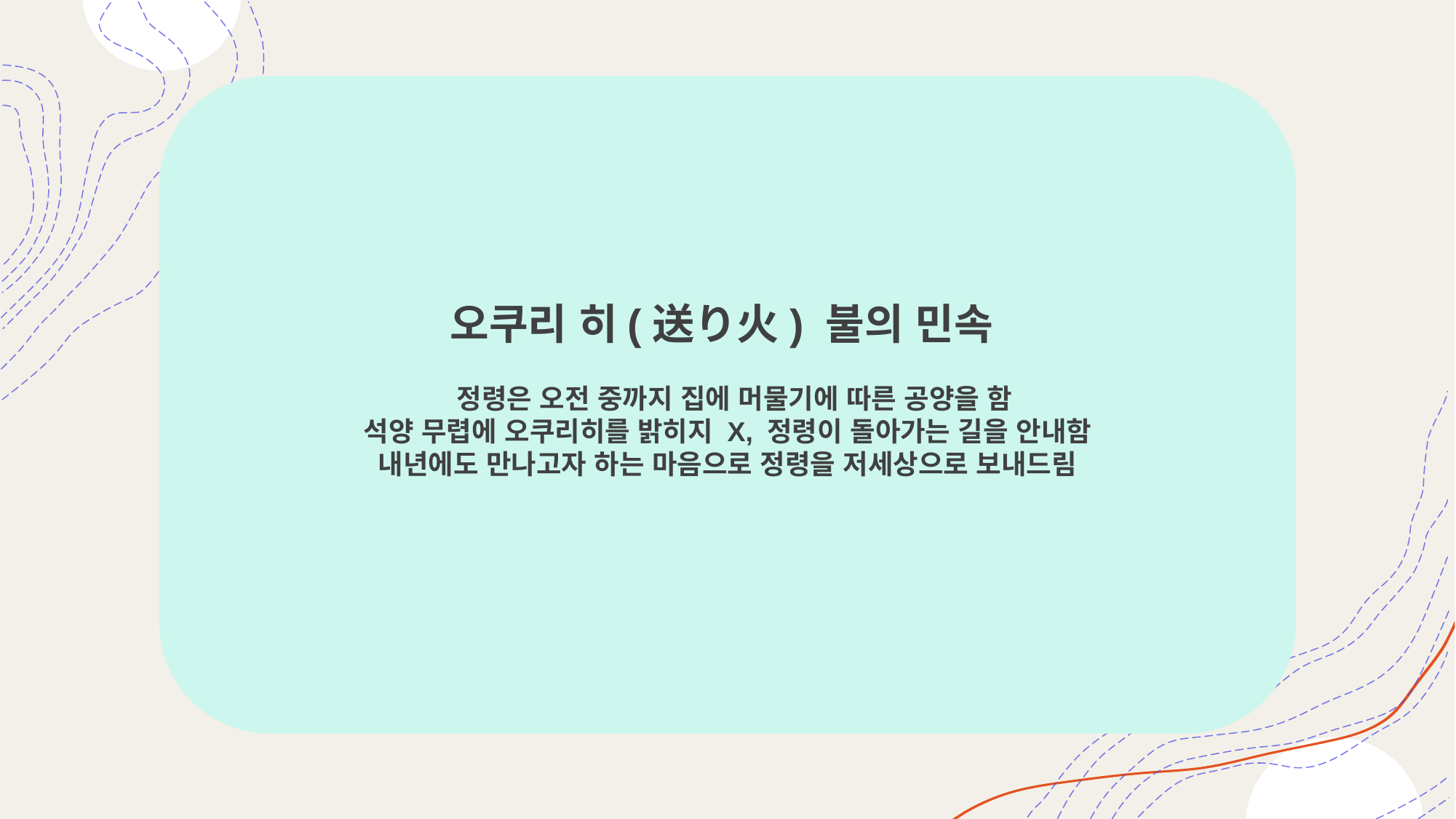

오쿠리 히(送り火) 불의 민속
 정령은 오전 중까지 집에 머물기에 따른 공양을 함
 석양 무렵에 오쿠리히를 밝히지 X, 정령이 돌아가는 길을 안내함 
 내년에도 만나고자 하는 마음으로 정령을 저세상으로 보내드림